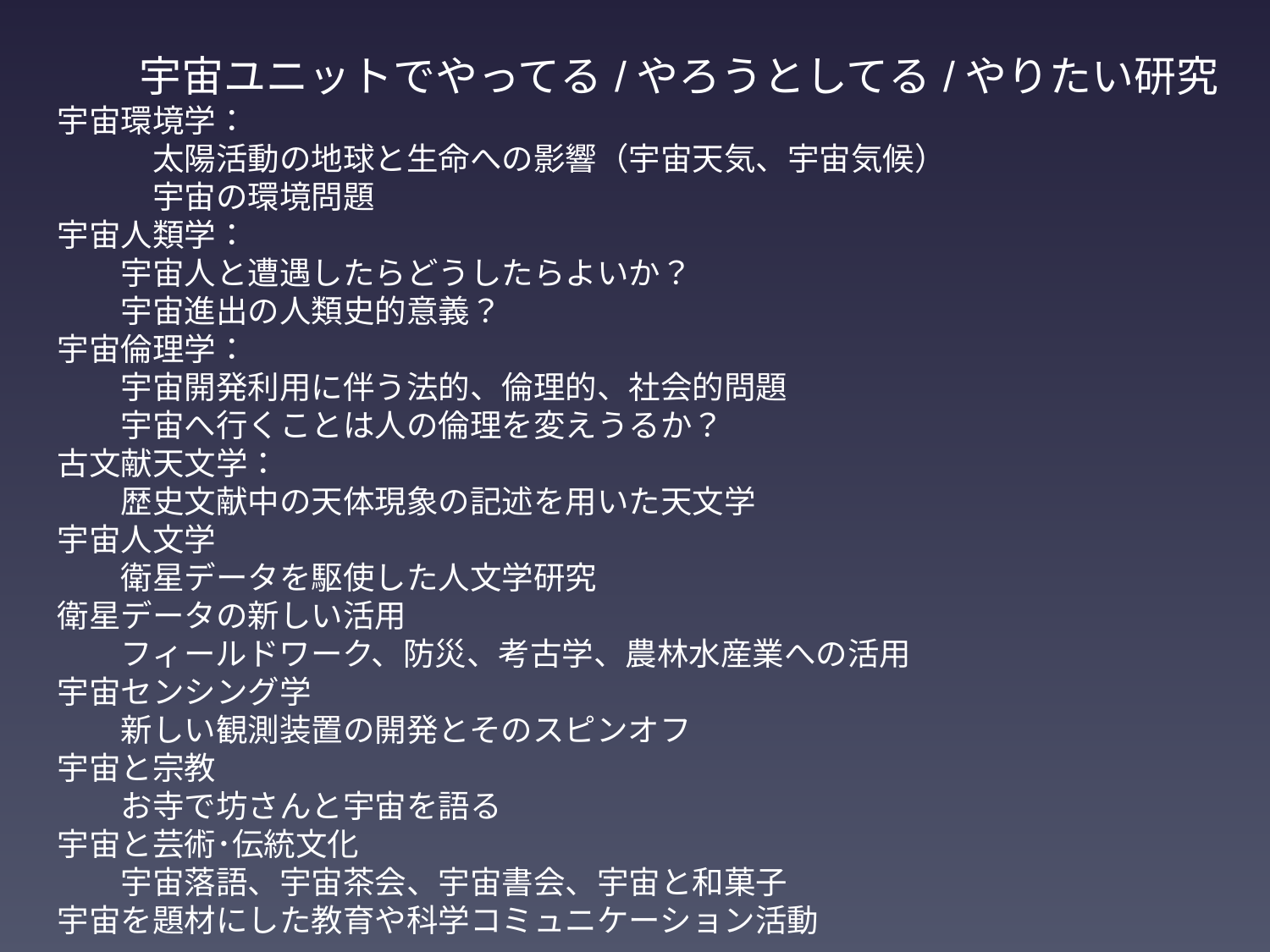

# 宇宙ユニットでやってる/やろうとしてる/やりたい研究
宇宙環境学：
　　　太陽活動の地球と生命への影響（宇宙天気、宇宙気候）
　　　宇宙の環境問題
宇宙人類学：
宇宙人と遭遇したらどうしたらよいか？
宇宙進出の人類史的意義？
宇宙倫理学：
　　宇宙開発利用に伴う法的、倫理的、社会的問題
　　宇宙へ行くことは人の倫理を変えうるか？
古文献天文学：
歴史文献中の天体現象の記述を用いた天文学
宇宙人文学
　　衛星データを駆使した人文学研究
衛星データの新しい活用
　　フィールドワーク、防災、考古学、農林水産業への活用
宇宙センシング学
　　新しい観測装置の開発とそのスピンオフ
宇宙と宗教
　　お寺で坊さんと宇宙を語る
宇宙と芸術･伝統文化
　　宇宙落語、宇宙茶会、宇宙書会、宇宙と和菓子
宇宙を題材にした教育や科学コミュニケーション活動